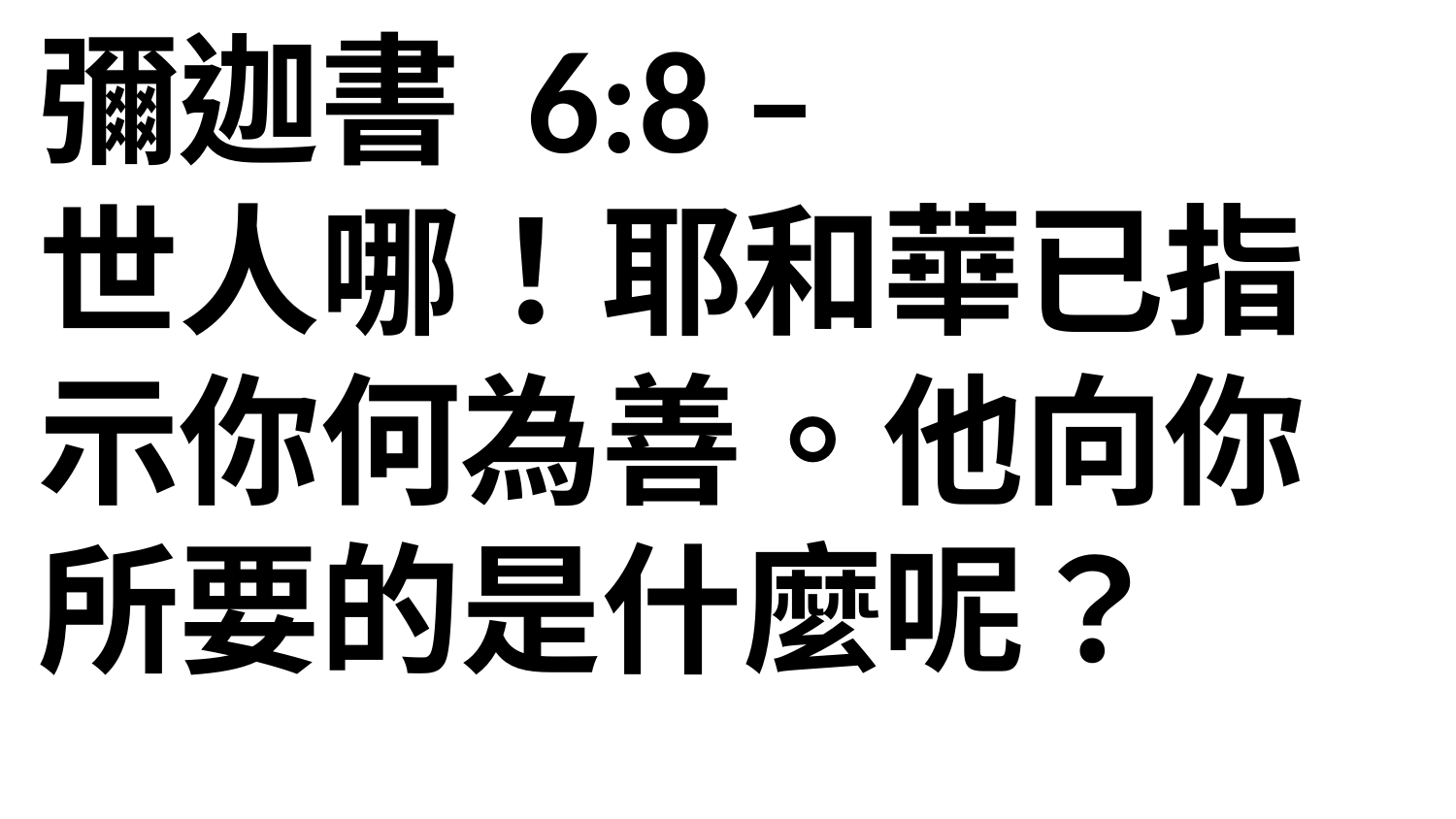

彌迦書 6:8 –
世人哪！耶和華已指示你何為善。他向你所要的是什麼呢？

只要你行公義，好憐憫，存謙卑的心，與你的神同行。